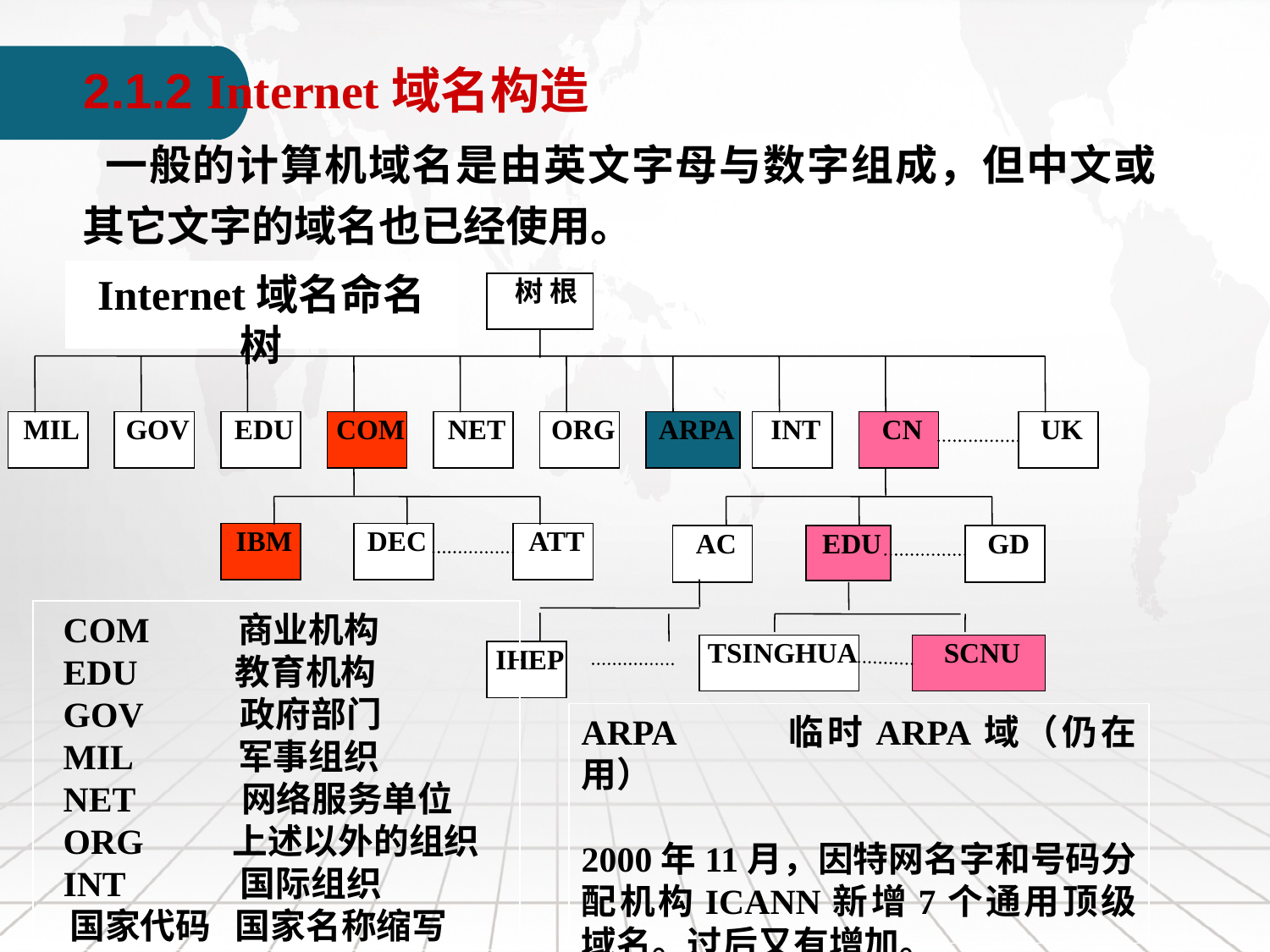

2.1.2 Internet域名构造
 一般的计算机域名是由英文字母与数字组成，但中文或其它文字的域名也已经使用。
Internet域名命名树
 树 根

 MIL

 GOV

 EDU

 COM

 NET

 ORG

 ARPA

 INT

 CN

 UK

 IBM

 DEC

 ATT

 AC

 EDU

 GD

   COM         商业机构
  EDU          教育机构
  GOV          政府部门
  MIL           军事组织
  NET           网络服务单位
  ORG         上述以外的组织
  INT            国际组织
  国家代码   国家名称缩写

 TSINGHUA

 SCNU

 IHEP

ARPA        临时ARPA域（仍在用）

2000年11月，因特网名字和号码分配机构ICANN新增7个通用顶级域名。过后又有增加。